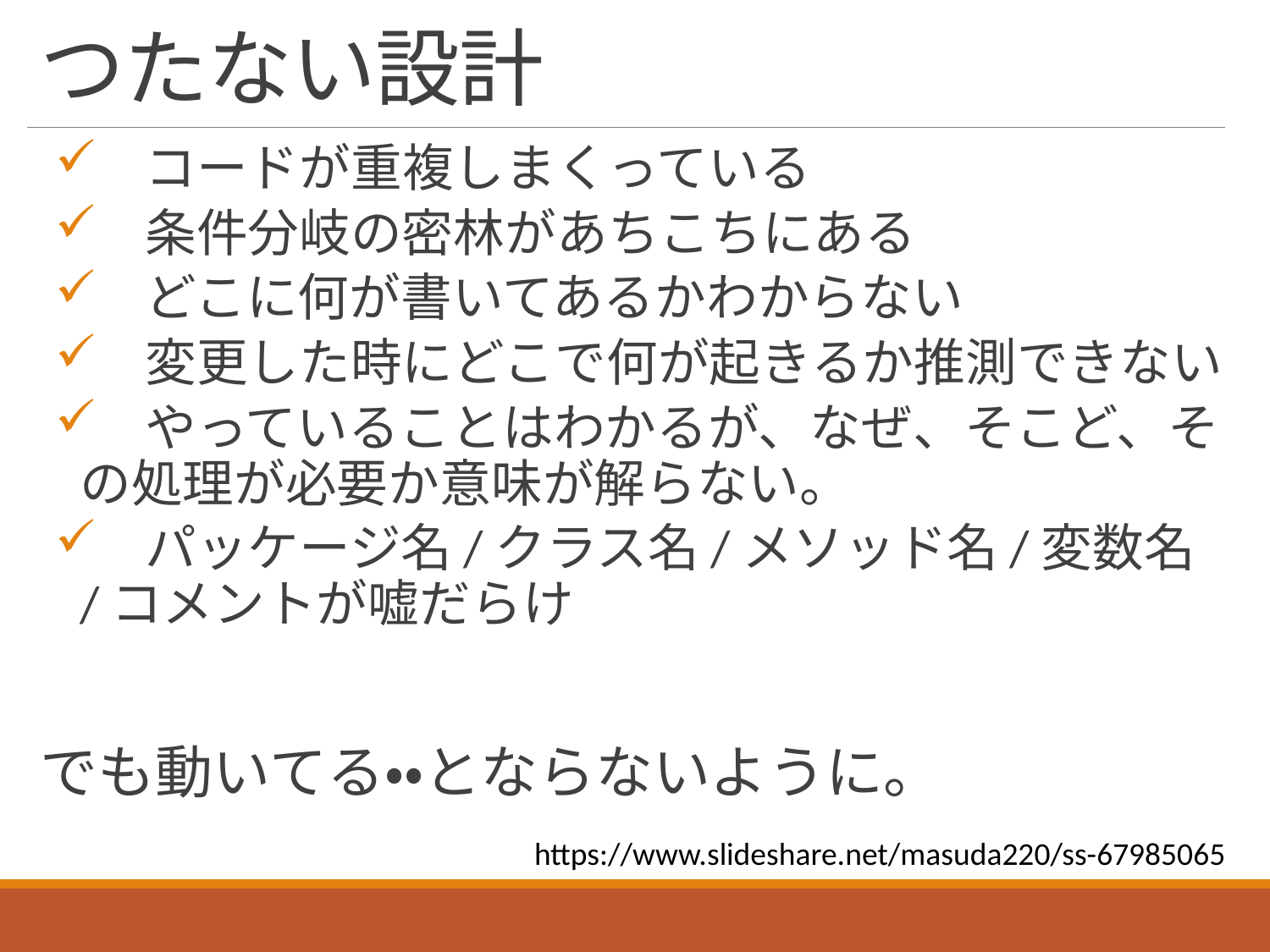

# つたない設計
　コードが重複しまくっている
　条件分岐の密林があちこちにある
　どこに何が書いてあるかわからない
　変更した時にどこで何が起きるか推測できない
　やっていることはわかるが、なぜ、そこど、その処理が必要か意味が解らない。
　パッケージ名/クラス名/メソッド名/変数名/コメントが嘘だらけ

でも動いてる・・とならないように。

https://www.slideshare.net/masuda220/ss-67985065